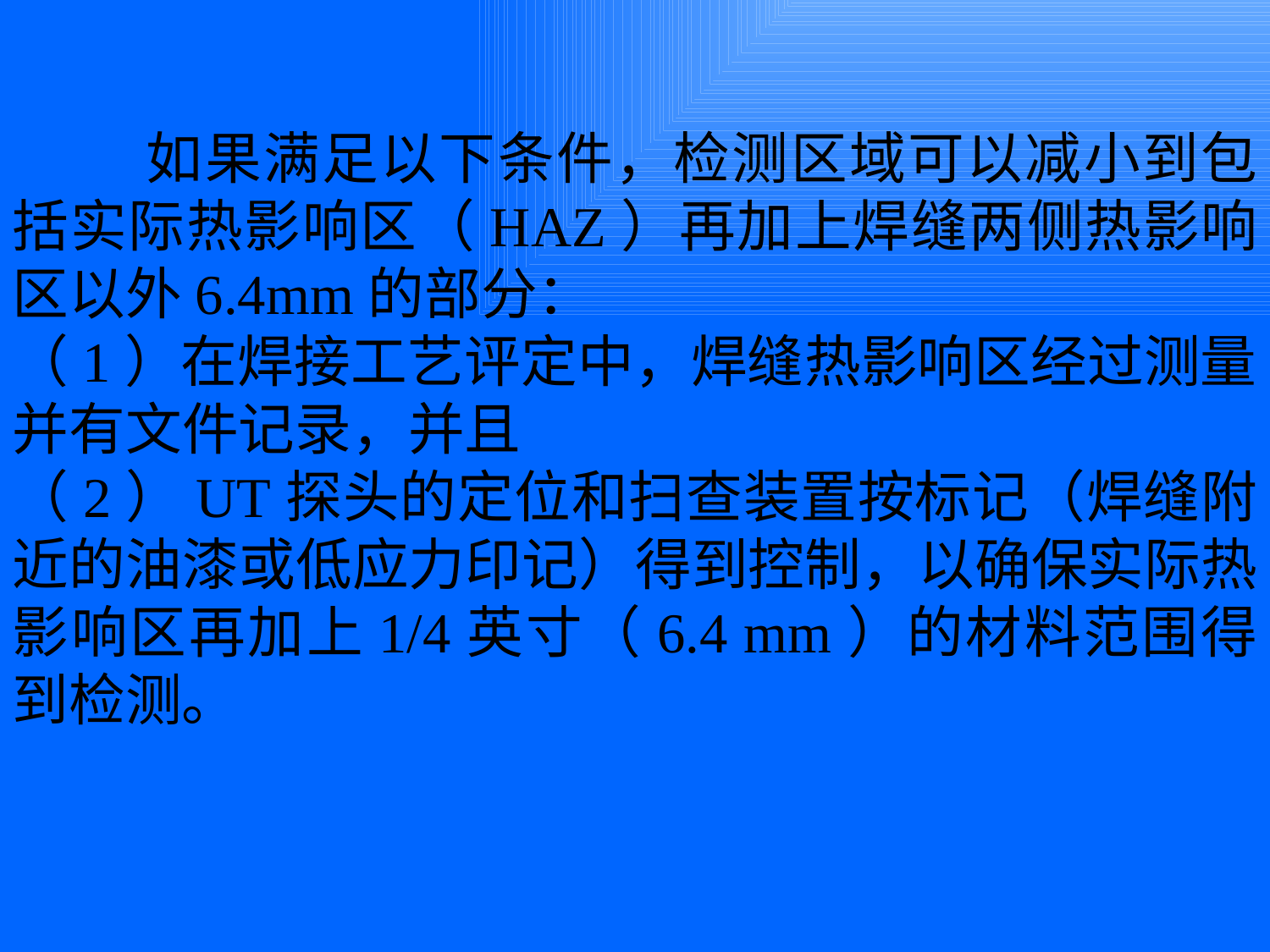

如果满足以下条件，检测区域可以减小到包括实际热影响区（HAZ）再加上焊缝两侧热影响区以外6.4mm的部分：
（1）在焊接工艺评定中，焊缝热影响区经过测量并有文件记录，并且
（2）UT探头的定位和扫查装置按标记（焊缝附近的油漆或低应力印记）得到控制，以确保实际热影响区再加上1/4英寸（6.4 mm）的材料范围得到检测。